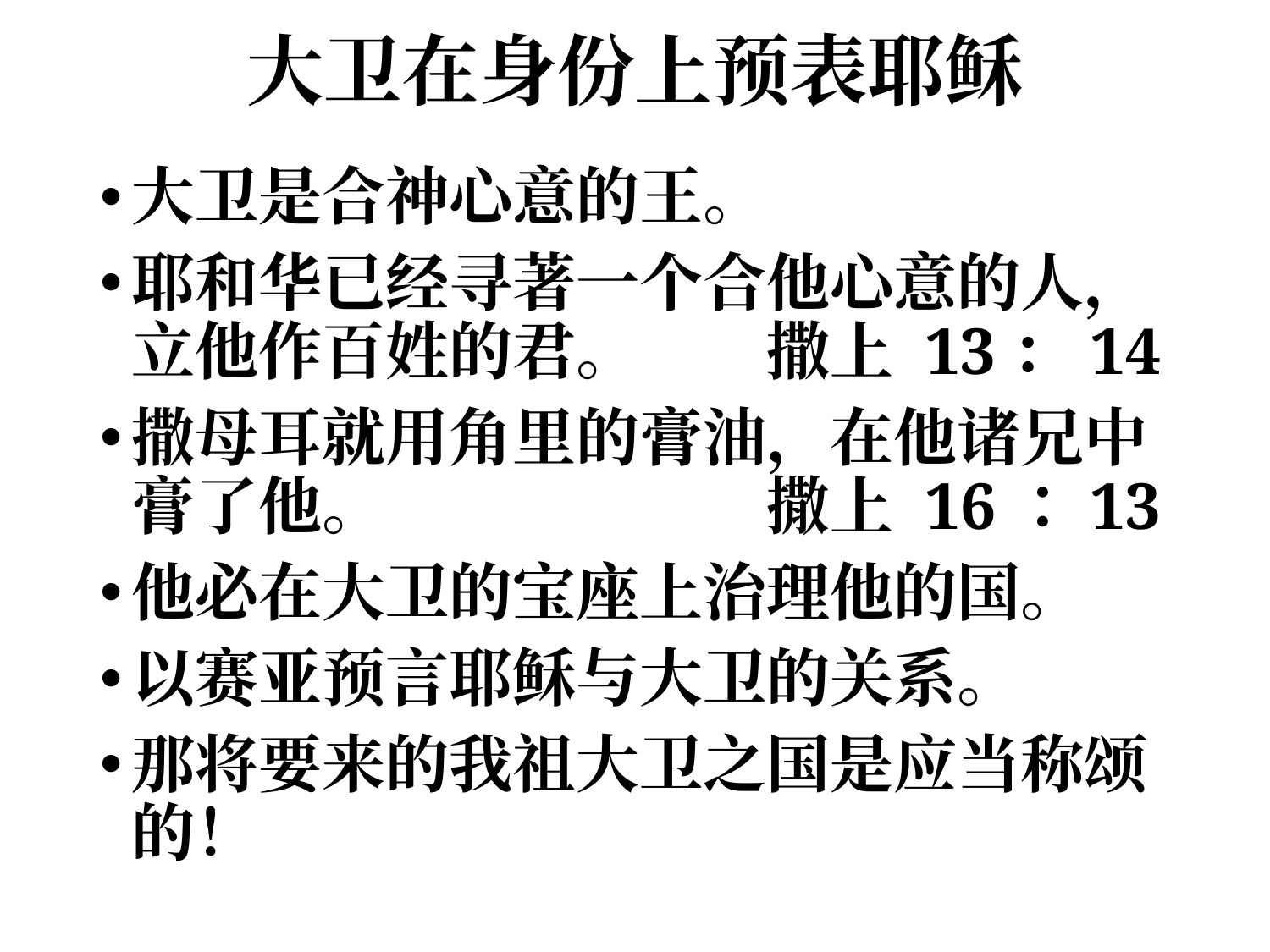

# 大卫在身份上预表耶稣
大卫是合神心意的王。
耶和华已经寻著一个合他心意的人，立他作百姓的君。	撒上 13：14
撒母耳就用角里的膏油，在他诸兄中膏了他。			撒上 16：13
他必在大卫的宝座上治理他的国。
以赛亚预言耶稣与大卫的关系。
那将要来的我祖大卫之国是应当称颂的！